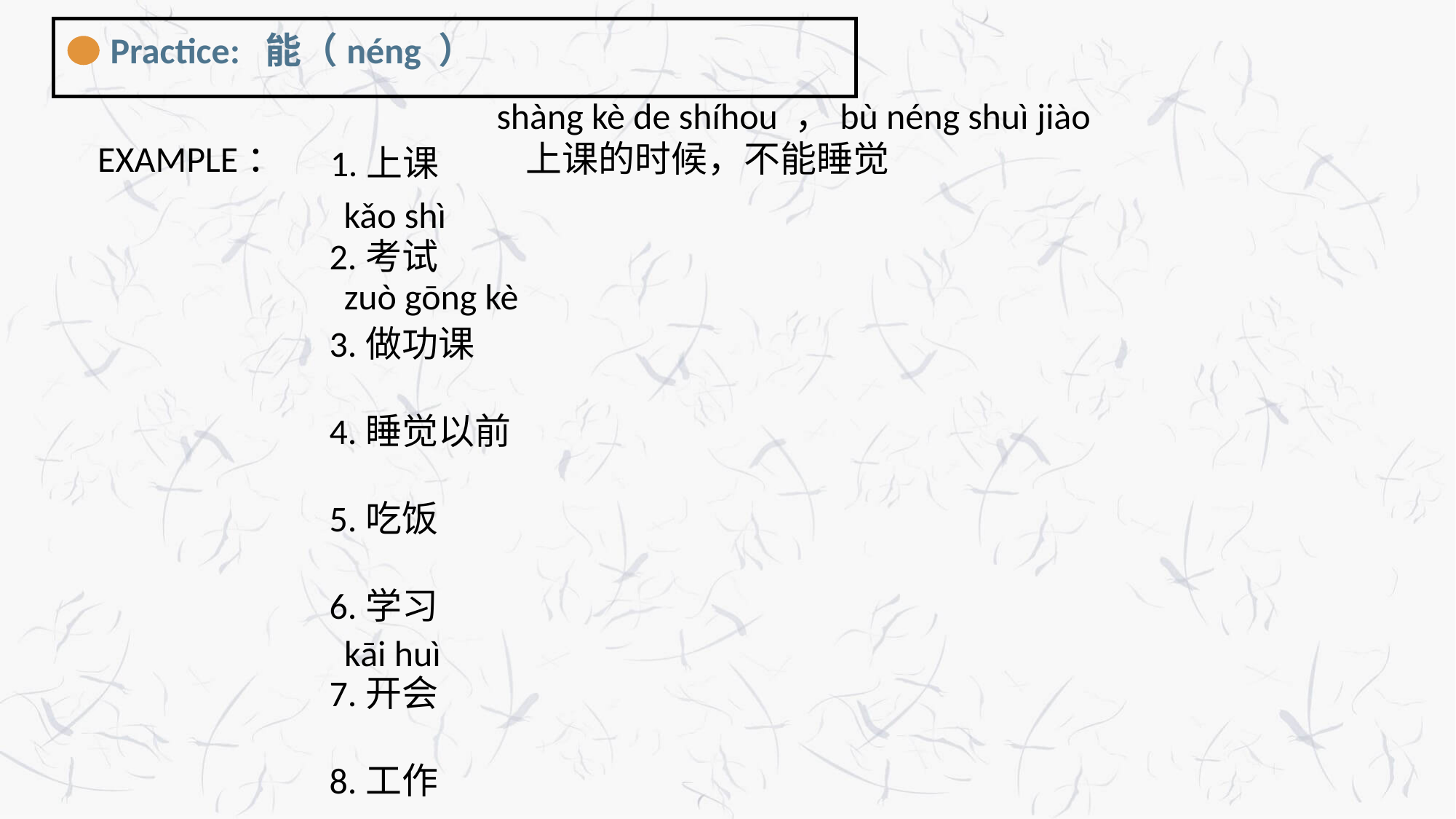

Practice:  能（néng ）

shàng kè de shíhou ，bù néng shuì jiào
上课的时候，不能睡觉
EXAMPLE：
1.上课
kǎo shì
2.考试

3.做功课

4.睡觉以前

5.吃饭

6.学习

7.开会

8.工作

zuò gōng kè
kāi huì